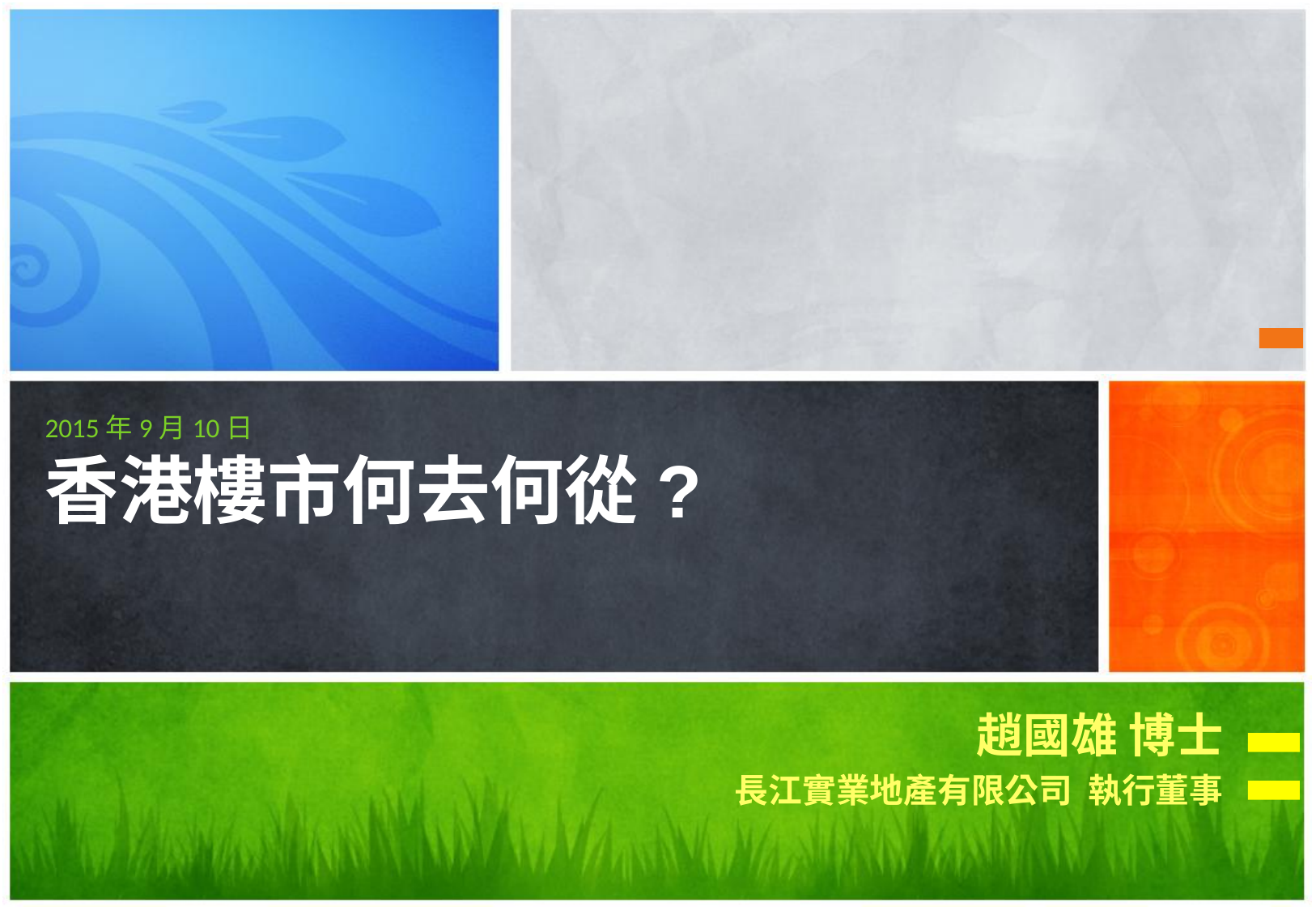

# 2015年9月10日 香港樓市何去何從?
趙國雄 博士
長江實業地產有限公司  執行董事